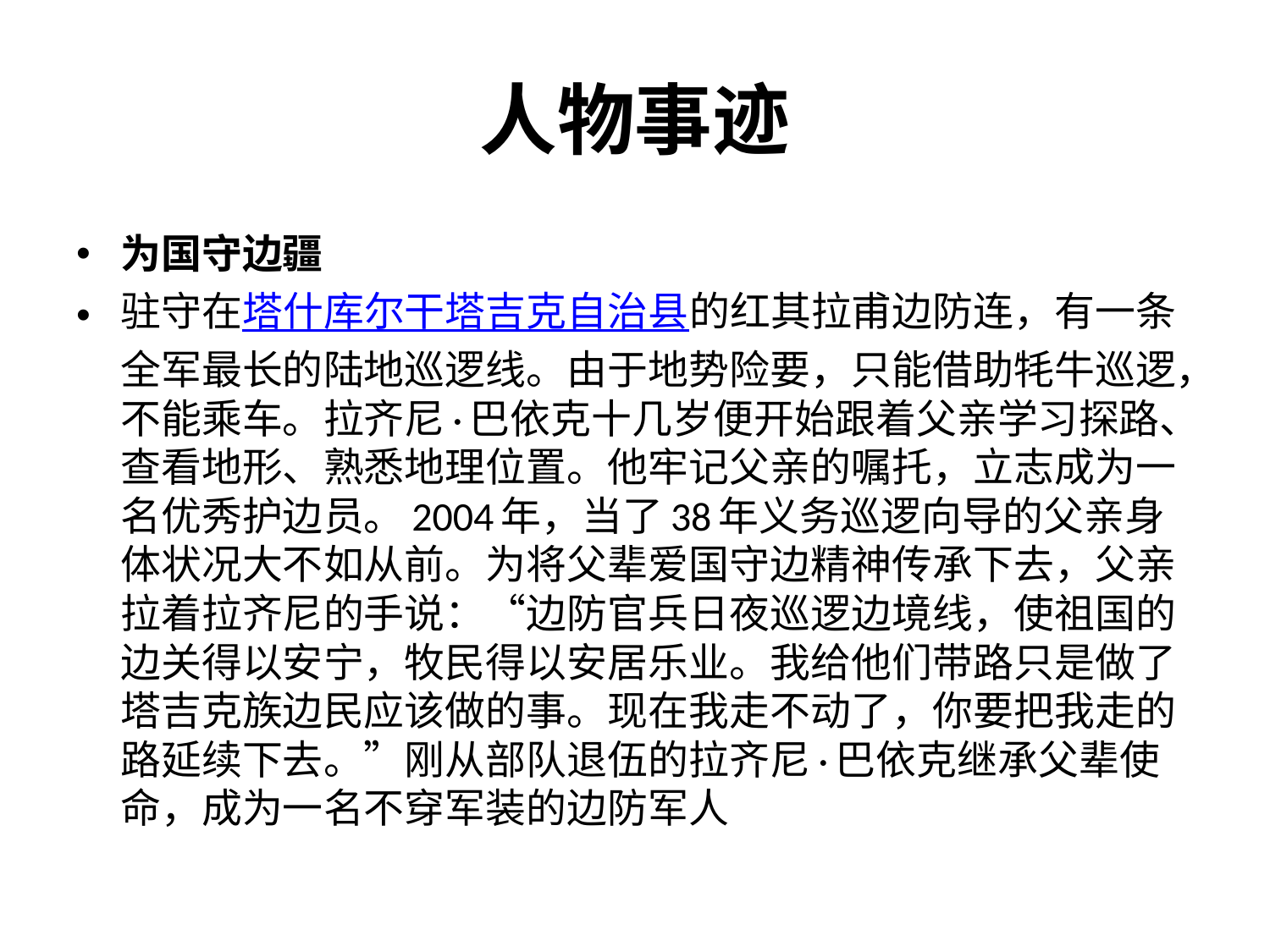

# 人物事迹
为国守边疆
驻守在塔什库尔干塔吉克自治县的红其拉甫边防连，有一条全军最长的陆地巡逻线。由于地势险要，只能借助牦牛巡逻，不能乘车。拉齐尼·巴依克十几岁便开始跟着父亲学习探路、查看地形、熟悉地理位置。他牢记父亲的嘱托，立志成为一名优秀护边员。2004年，当了38年义务巡逻向导的父亲身体状况大不如从前。为将父辈爱国守边精神传承下去，父亲拉着拉齐尼的手说：“边防官兵日夜巡逻边境线，使祖国的边关得以安宁，牧民得以安居乐业。我给他们带路只是做了塔吉克族边民应该做的事。现在我走不动了，你要把我走的路延续下去。”刚从部队退伍的拉齐尼·巴依克继承父辈使命，成为一名不穿军装的边防军人